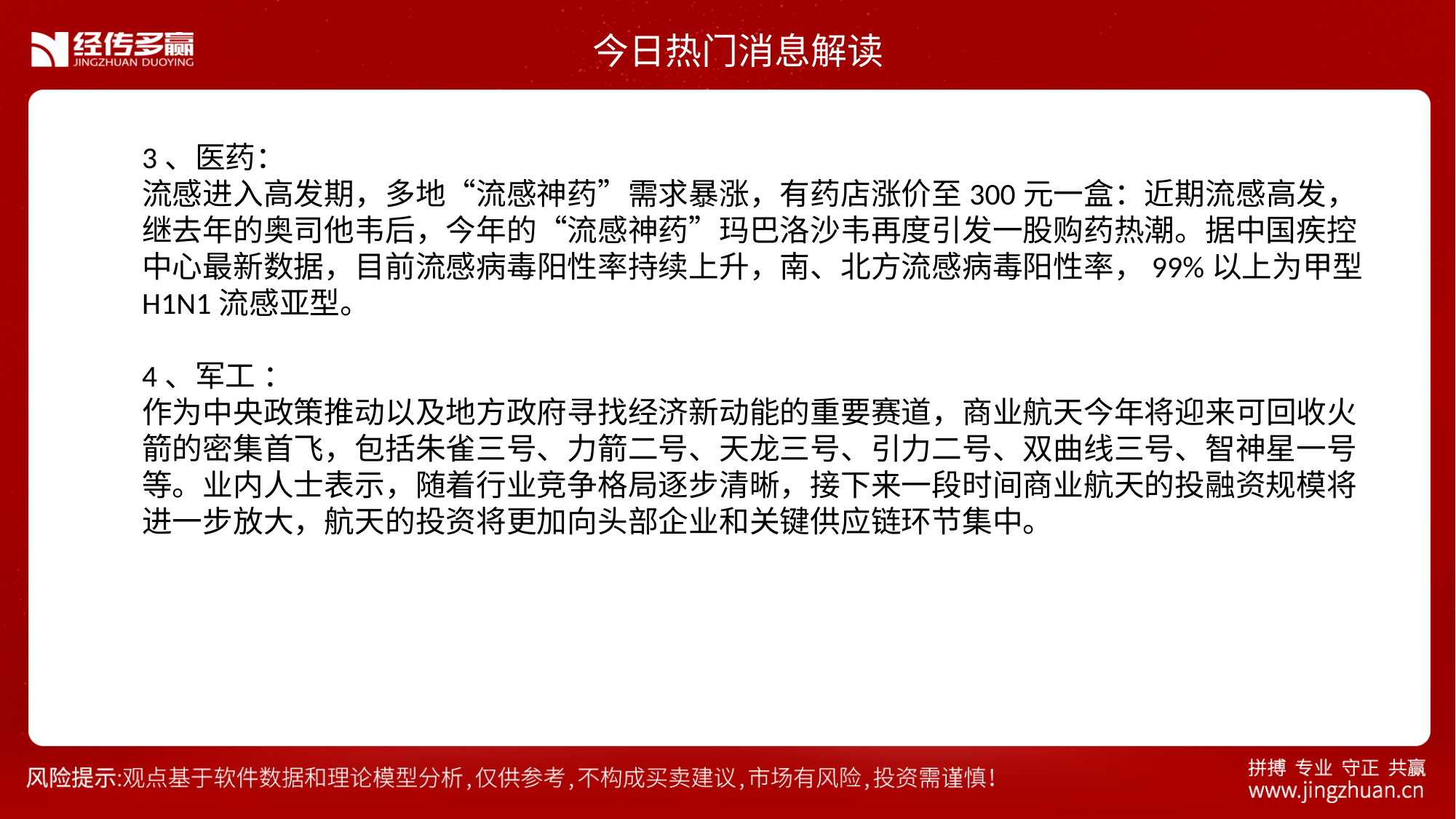

今日热门消息解读
3、医药：
流感进入高发期，多地“流感神药”需求暴涨，有药店涨价至300元一盒：近期流感高发，继去年的奥司他韦后，今年的“流感神药”玛巴洛沙韦再度引发一股购药热潮。据中国疾控中心最新数据，目前流感病毒阳性率持续上升，南、北方流感病毒阳性率，99%以上为甲型H1N1流感亚型。

4、军工 ：
作为中央政策推动以及地方政府寻找经济新动能的重要赛道，商业航天今年将迎来可回收火箭的密集首飞，包括朱雀三号、力箭二号、天龙三号、引力二号、双曲线三号、智神星一号等。业内人士表示，随着行业竞争格局逐步清晰，接下来一段时间商业航天的投融资规模将进一步放大，航天的投资将更加向头部企业和关键供应链环节集中。